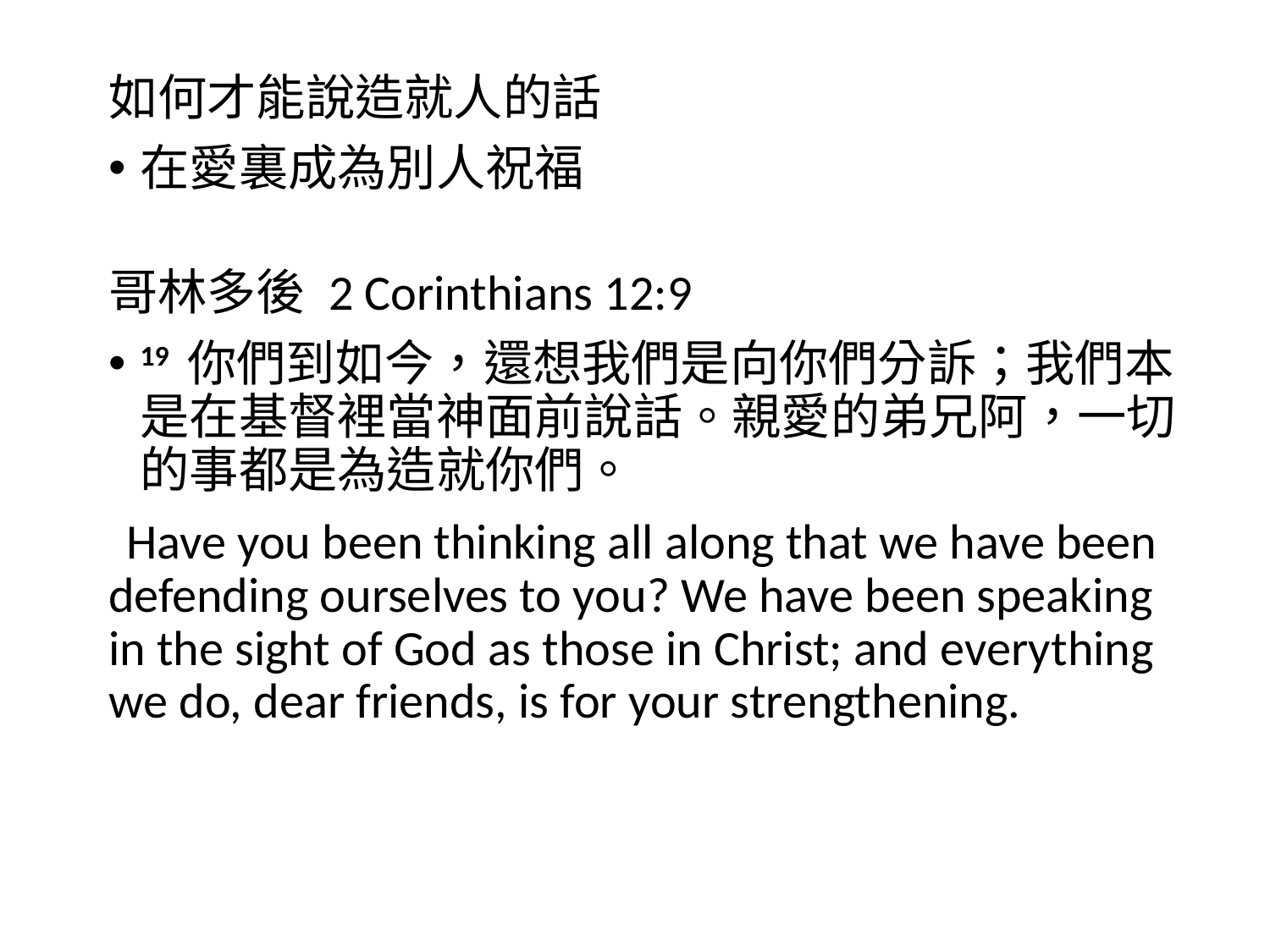

如何才能說造就人的話
在愛裏成為別人祝福
哥林多後 2 Corinthians 12:9
19 你們到如今，還想我們是向你們分訴；我們本是在基督裡當神面前說話。親愛的弟兄阿，一切的事都是為造就你們。
  Have you been thinking all along that we have been defending ourselves to you? We have been speaking in the sight of God as those in Christ; and everything we do, dear friends, is for your strengthening.